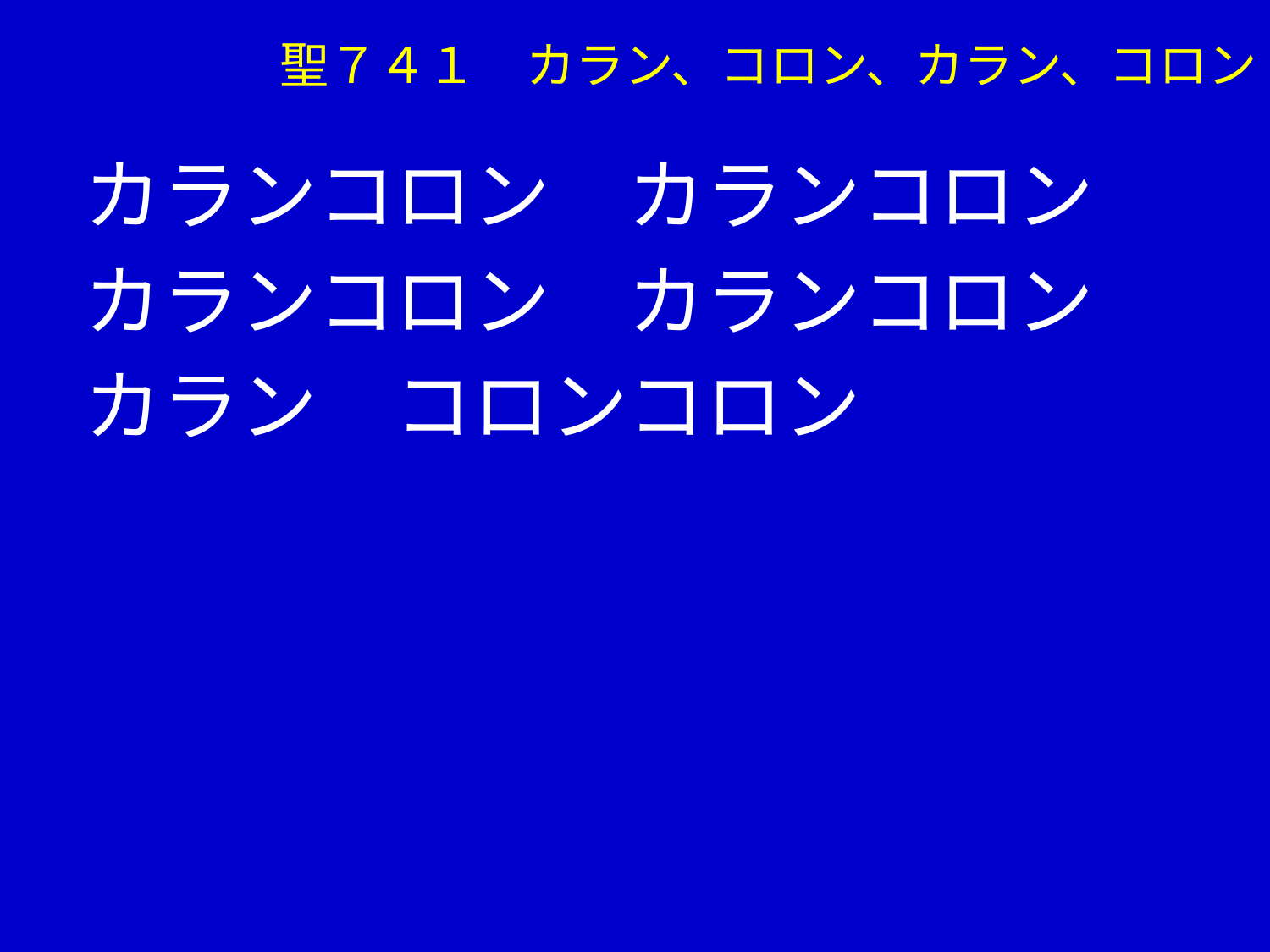

聖７４１　カラン、コロン、カラン、コロン
　 カランコロン　カランコロン
　 カランコロン　カランコロン
　 カラン　コロンコロン